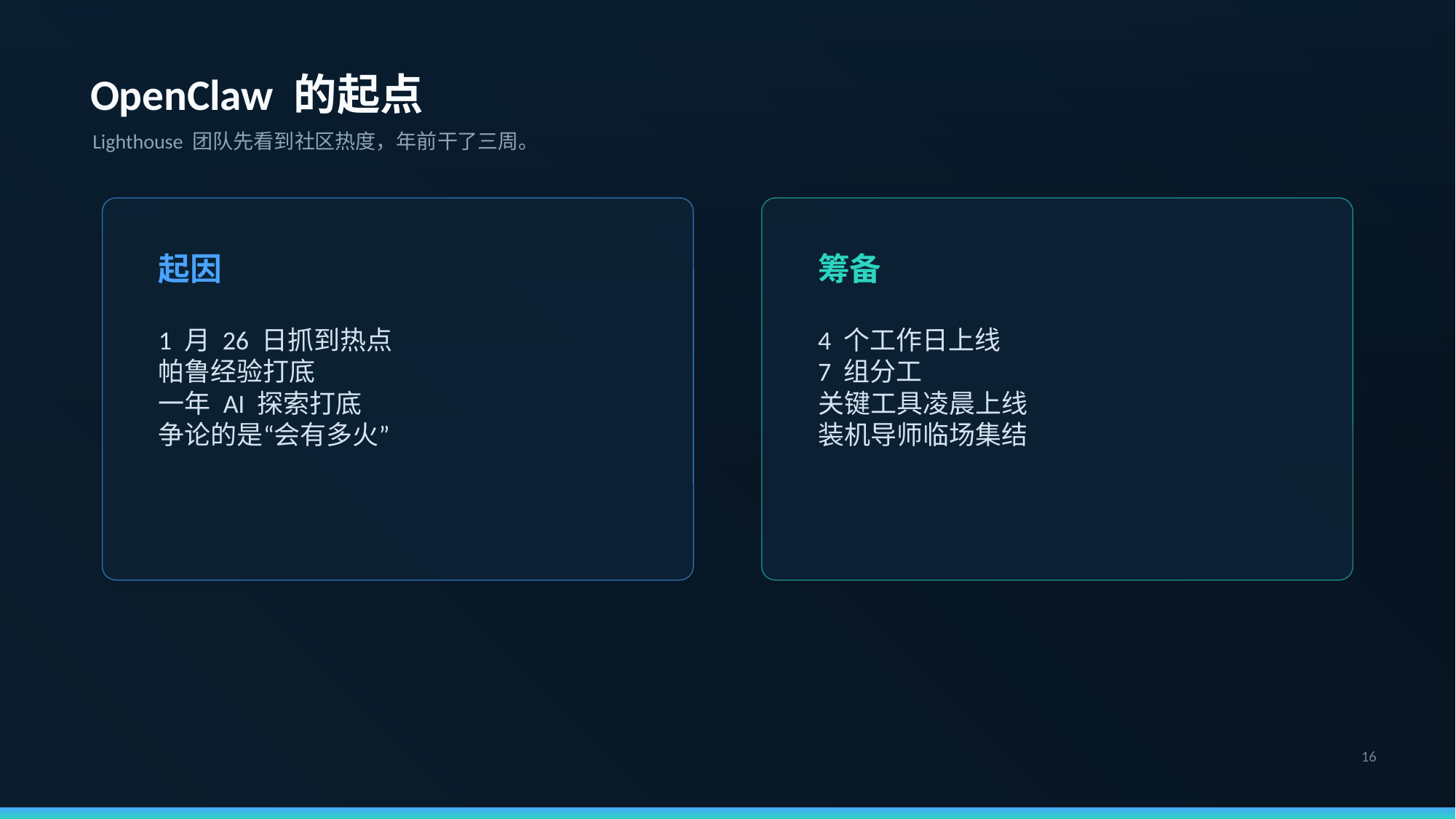

OpenClaw 的起点
Lighthouse 团队先看到社区热度，年前干了三周。

起因
筹备
1 月 26 日抓到热点
帕鲁经验打底
一年 AI 探索打底
争论的是“会有多火”
4 个工作日上线
7 组分工
关键工具凌晨上线
装机导师临场集结
16